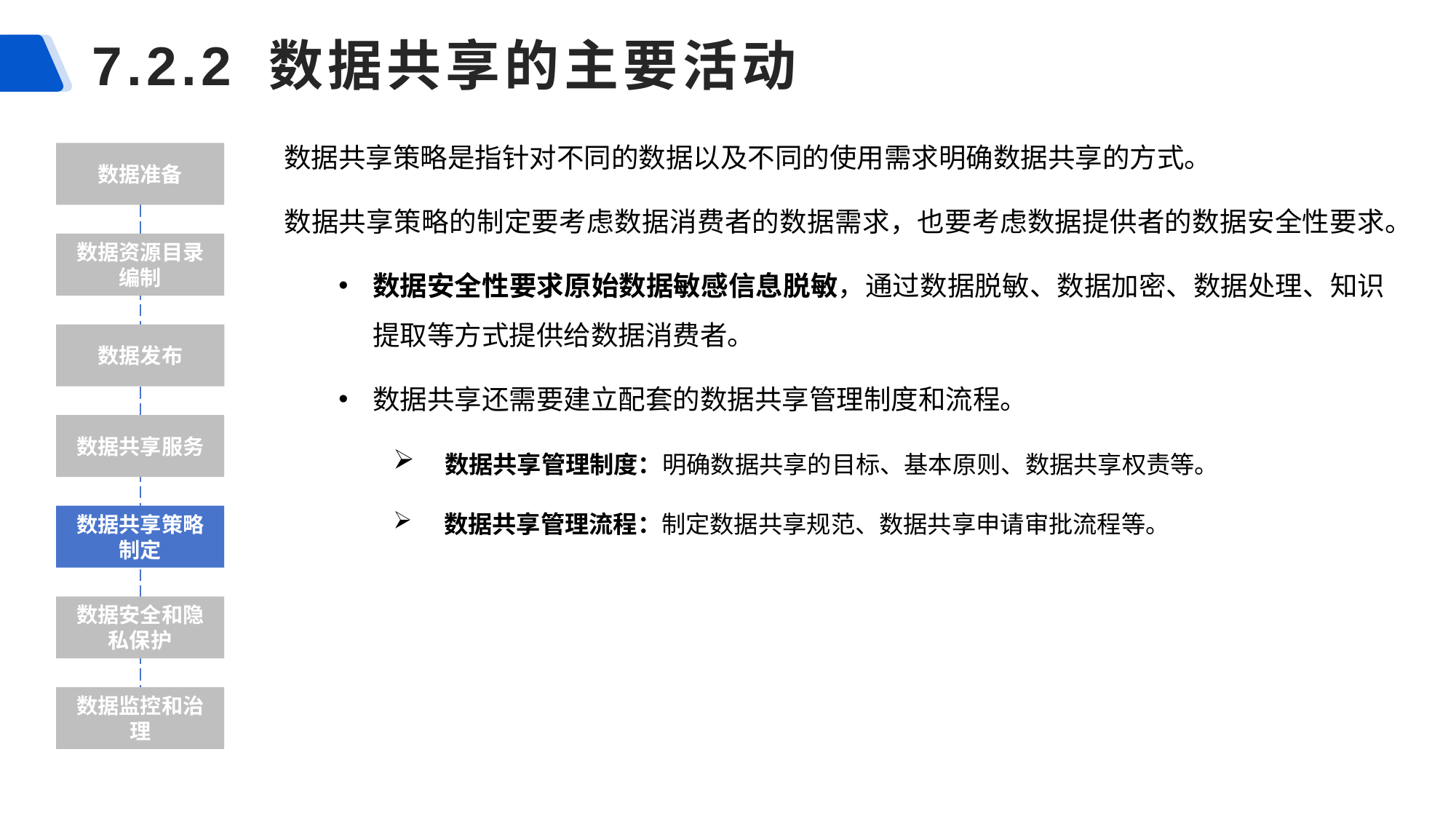

# 7.2.2 数据共享的主要活动
数据共享策略是指针对不同的数据以及不同的使用需求明确数据共享的方式。
数据共享策略的制定要考虑数据消费者的数据需求，也要考虑数据提供者的数据安全性要求。
数据安全性要求原始数据敏感信息脱敏，通过数据脱敏、数据加密、数据处理、知识提取等方式提供给数据消费者。
数据共享还需要建立配套的数据共享管理制度和流程。
  数据共享管理制度：明确数据共享的目标、基本原则、数据共享权责等。
  数据共享管理流程：制定数据共享规范、数据共享申请审批流程等。
数据准备
数据资源目录编制
数据发布
数据共享服务
数据共享策略制定
数据安全和隐私保护
数据监控和治理